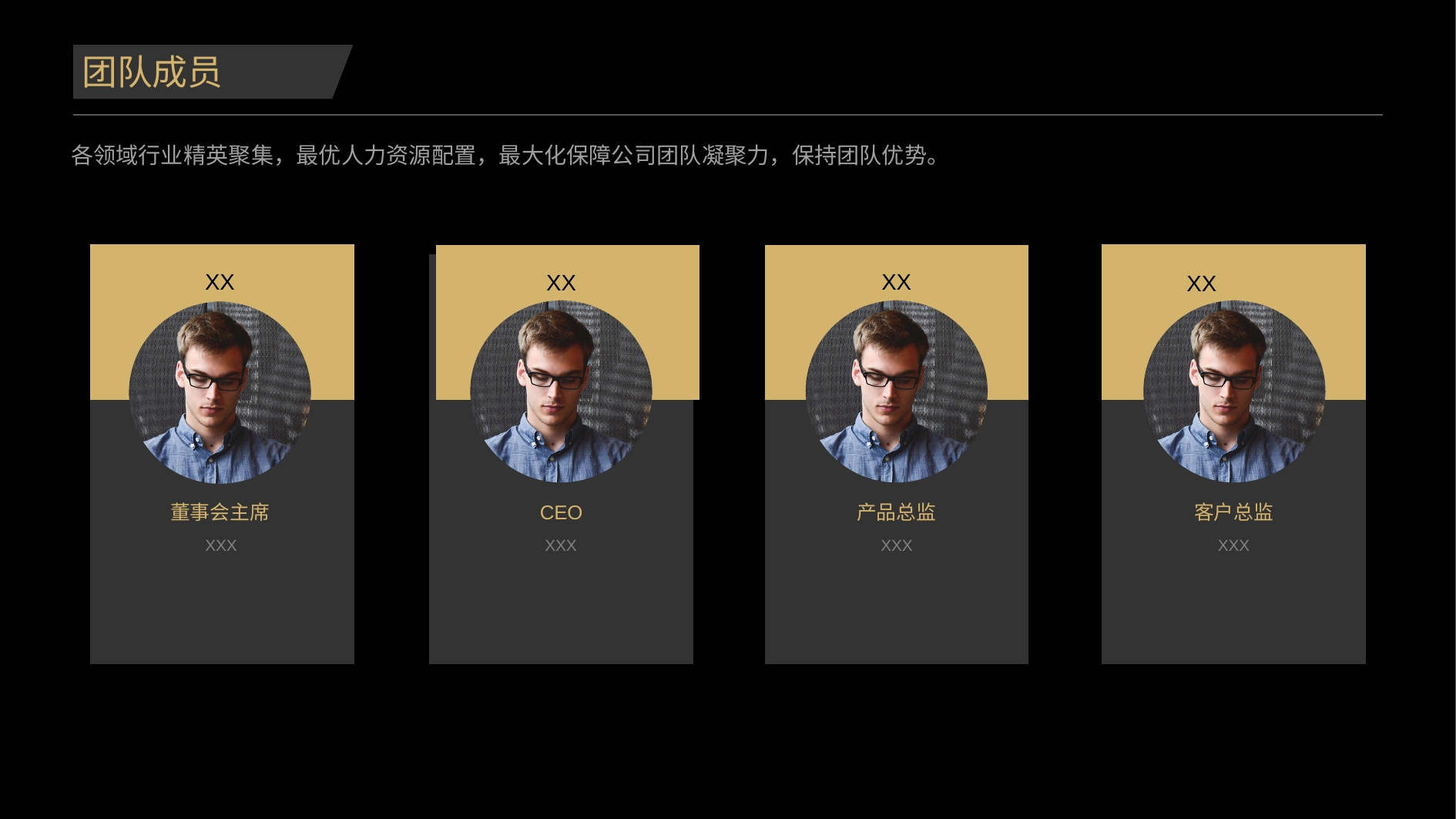

团队成员

各领域行业精英聚集，最优人力资源配置，最大化保障公司团队凝聚力，保持团队优势。

XX
XX
XX
XX

董事会主席
CEO
产品总监
客户总监
XXX
XXX
XXX
XXX